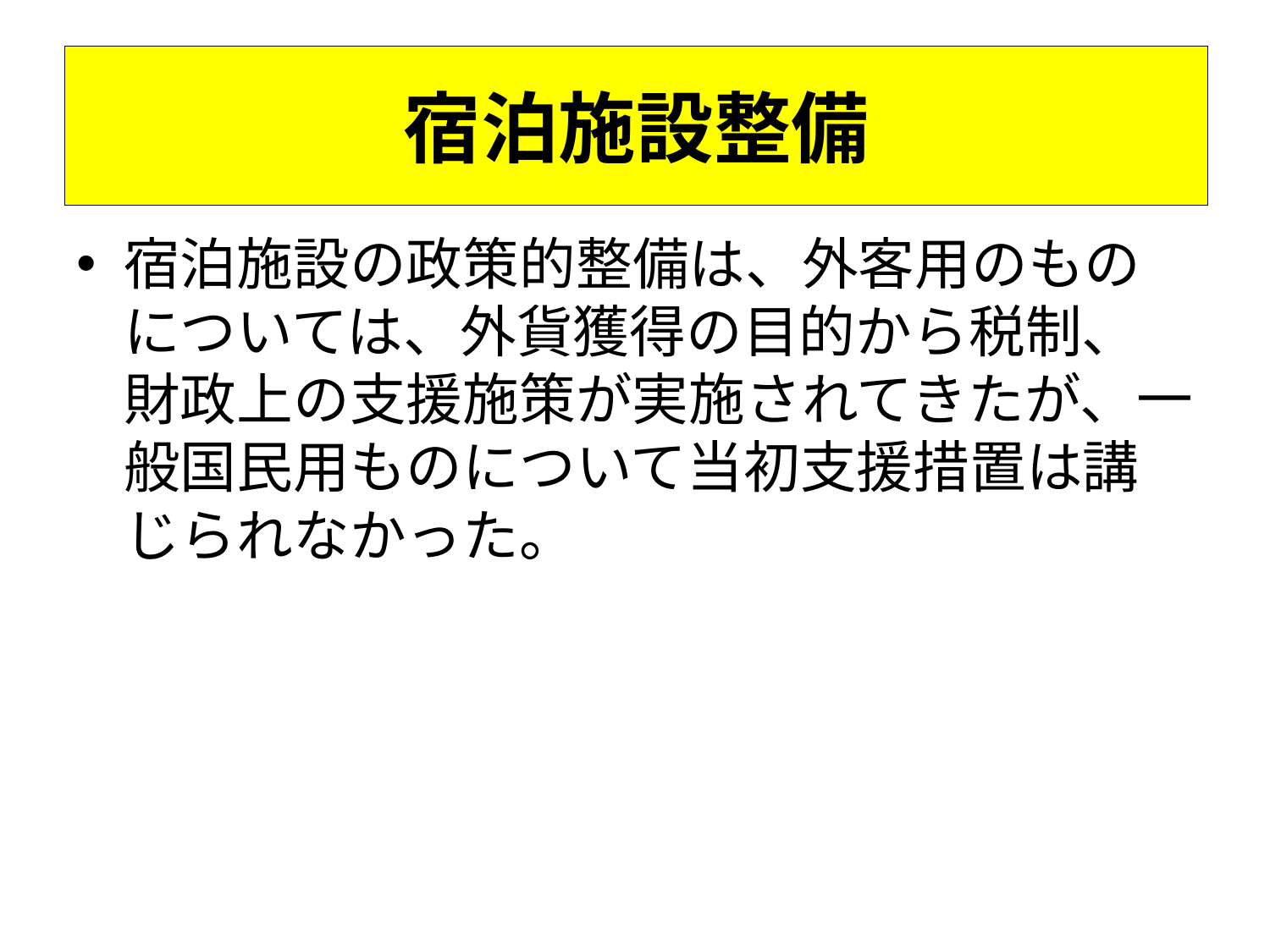

# 宿泊施設整備
宿泊施設の政策的整備は、外客用のものについては、外貨獲得の目的から税制、財政上の支援施策が実施されてきたが、一般国民用ものについて当初支援措置は講じられなかった。